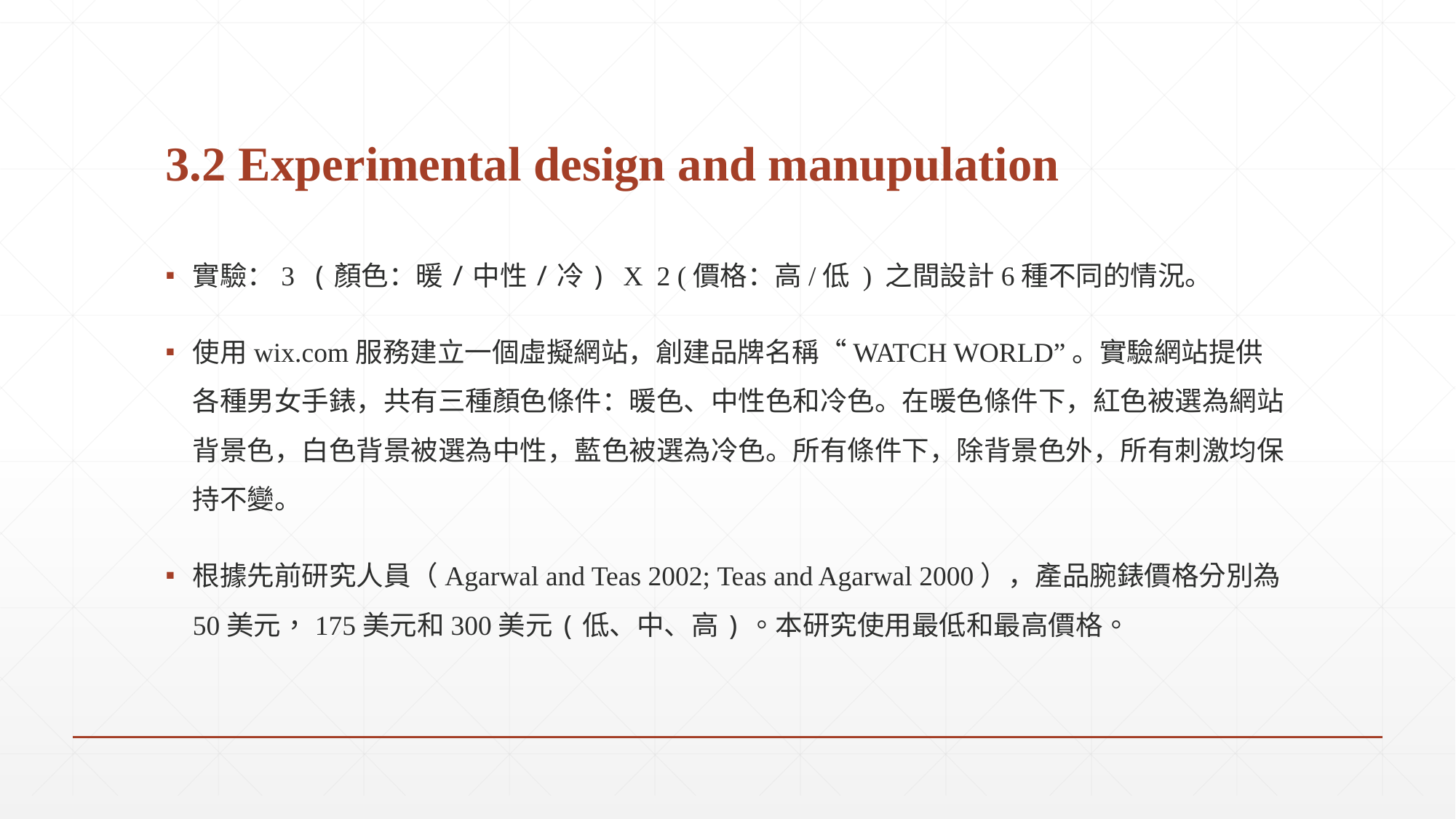

# 3.2 Experimental design and manupulation
實驗：3 (顏色：暖/中性/冷) X  2 (價格：高/低 ) 之間設計6種不同的情況。
使用wix.com服務建立一個虛擬網站，創建品牌名稱“WATCH WORLD”。實驗網站提供各種男女手錶，共有三種顏色條件：暖色、中性色和冷色。在暖色條件下，紅色被選為網站背景色，白色背景被選為中性，藍色被選為冷色。所有條件下，除背景色外，所有刺激均保持不變。
根據先前研究人員（Agarwal and Teas 2002; Teas and Agarwal 2000），產品腕錶價格分別為50美元，175美元和300美元(低、中、高)。本研究使用最低和最高價格。